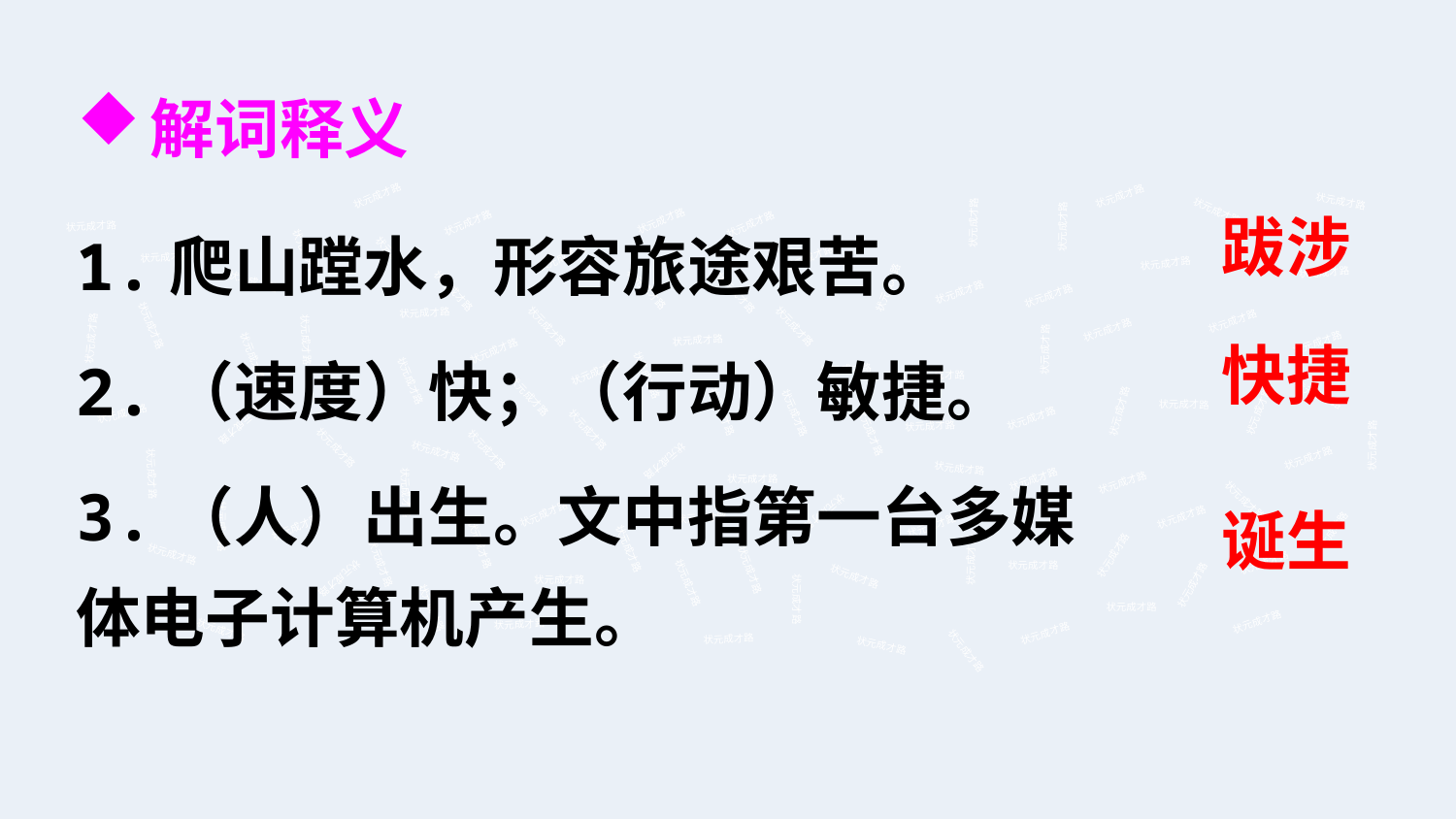

解词释义
状元成才路
状元成才路
状元成才路
1.爬山蹚水，形容旅途艰苦。
2.（速度）快；（行动）敏捷。
3.（人）出生。文中指第一台多媒体电子计算机产生。
状元成才路
跋涉
状元成才路
状元成才路
状元成才路
状元成才路
状元成才路
状元成才路
状元成才路
状元成才路
状元成才路
状元成才路
状元成才路
状元成才路
状元成才路
状元成才路
状元成才路
状元成才路
状元成才路
状元成才路
状元成才路
状元成才路
状元成才路
状元成才路
状元成才路
状元成才路
状元成才路
状元成才路
状元成才路
状元成才路
状元成才路
快捷
状元成才路
状元成才路
状元成才路
状元成才路
状元成才路
状元成才路
状元成才路
状元成才路
状元成才路
状元成才路
状元成才路
状元成才路
状元成才路
状元成才路
状元成才路
状元成才路
状元成才路
状元成才路
状元成才路
状元成才路
状元成才路
状元成才路
状元成才路
状元成才路
状元成才路
状元成才路
状元成才路
状元成才路
状元成才路
状元成才路
状元成才路
状元成才路
状元成才路
状元成才路
状元成才路
诞生
状元成才路
状元成才路
状元成才路
状元成才路
状元成才路
状元成才路
状元成才路
状元成才路
状元成才路
状元成才路
状元成才路
状元成才路
状元成才路
状元成才路
状元成才路
状元成才路
状元成才路
状元成才路
状元成才路
状元成才路
状元成才路
状元成才路
状元成才路
状元成才路
状元成才路
状元成才路
状元成才路
状元成才路
状元成才路
状元成才路
状元成才路
状元成才路